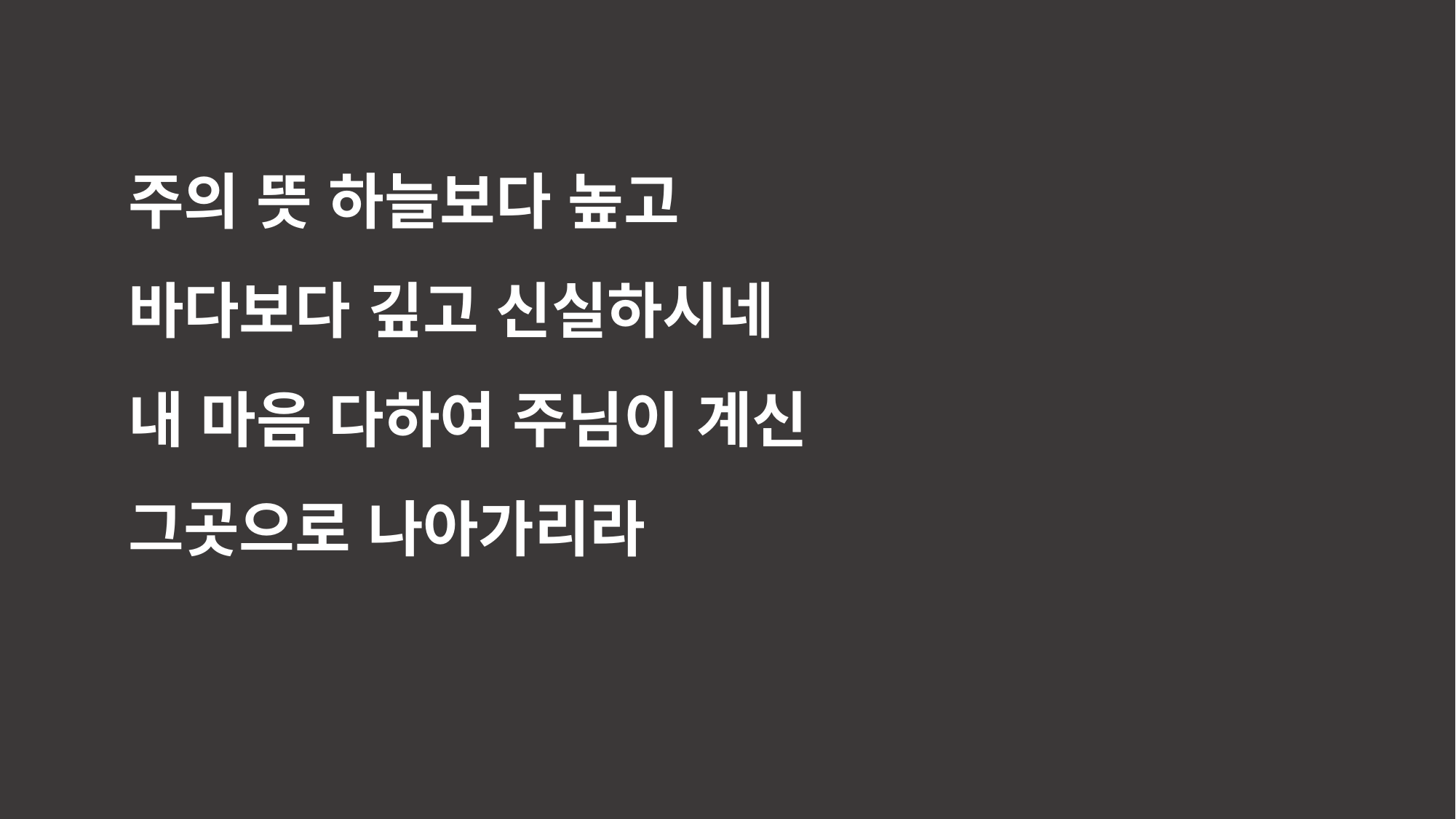

주의 뜻 하늘보다 높고
바다보다 깊고 신실하시네
내 마음 다하여 주님이 계신
그곳으로 나아가리라